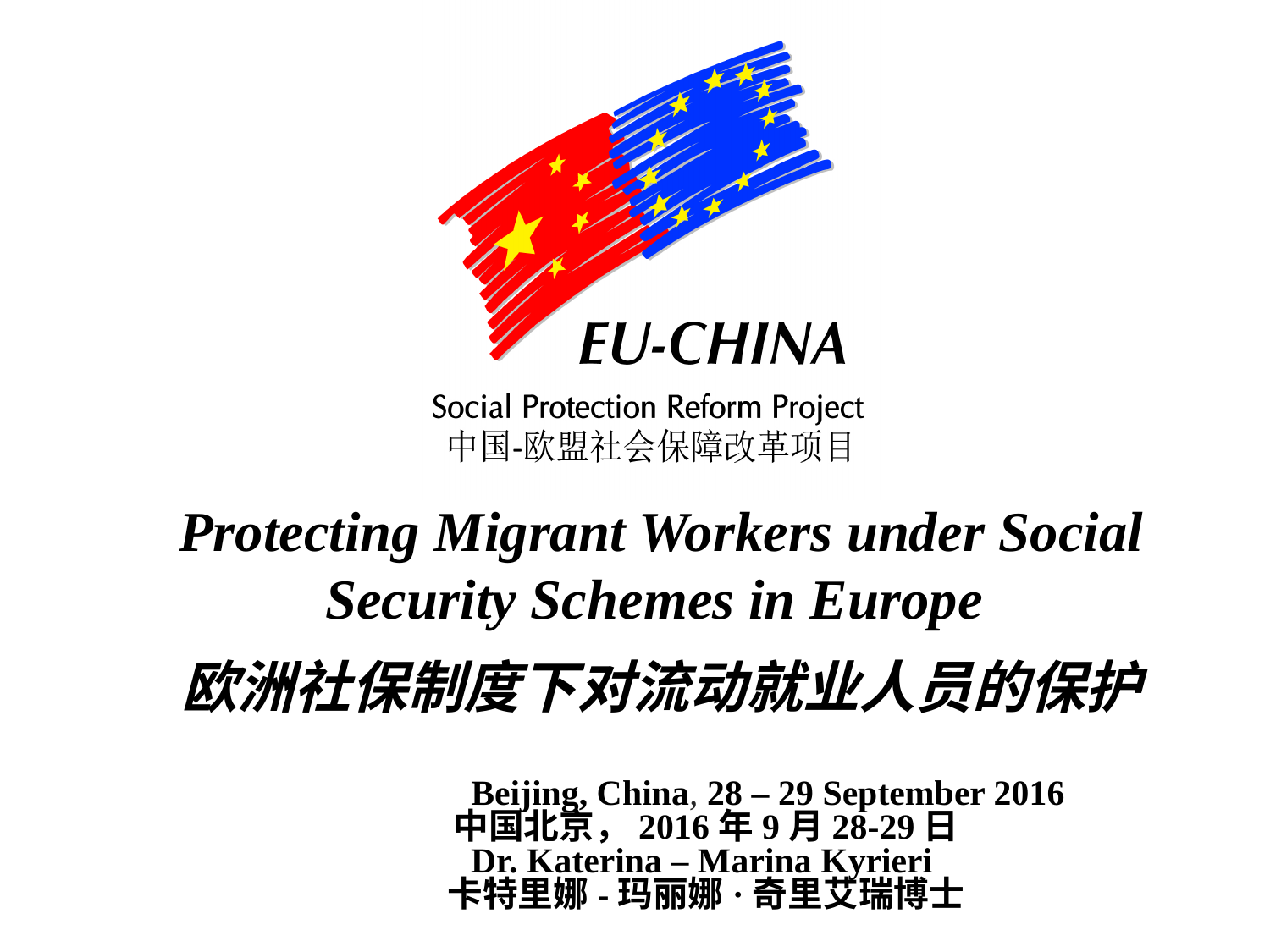

Protecting Migrant Workers under Social Security Schemes in Europe
欧洲社保制度下对流动就业人员的保护

		Beijing, China, 28 – 29 September 2016
          中国北京，2016年9月28-29日
         Dr. Katerina – Marina Kyrieri
          卡特里娜-玛丽娜·奇里艾瑞博士